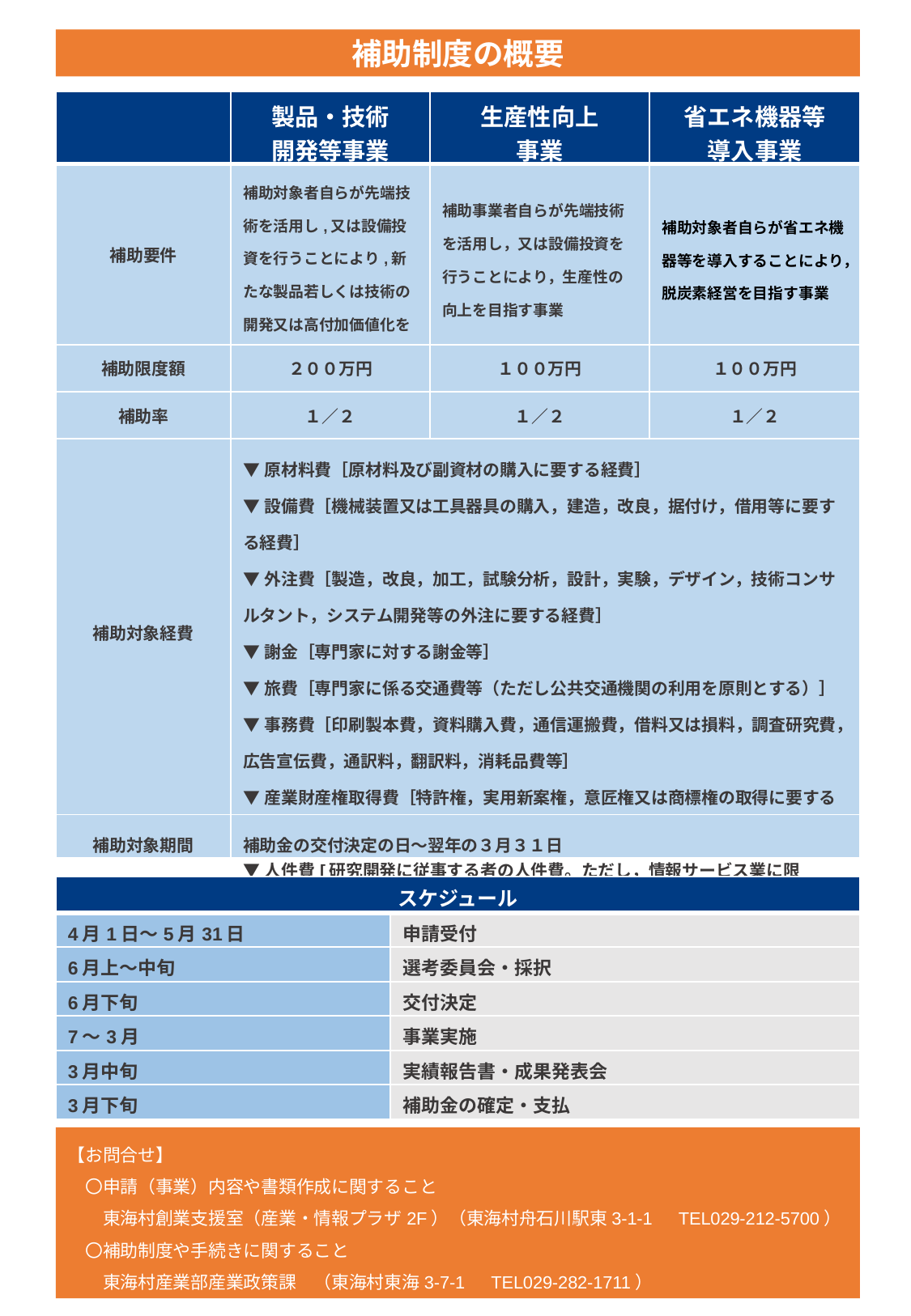

補助制度の概要
|  | 製品・技術 開発等事業 | 生産性向上 事業 | 省エネ機器等 導入事業 |
| --- | --- | --- | --- |
| 補助要件 | 補助対象者自らが先端技術を活用し,又は設備投資を行うことにより,新たな製品若しくは技術の開発又は高付加価値化を目指す事業 | 補助事業者自らが先端技術を活用し，又は設備投資を行うことにより，生産性の向上を目指す事業 | 補助対象者自らが省エネ機器等を導入することにより，脱炭素経営を目指す事業 |
| 補助限度額 | ２００万円 | １００万円 | １００万円 |
| 補助率 | １／２ | １／２ | １／２ |
| 補助対象経費 | ▼原材料費［原材料及び副資材の購入に要する経費］ ▼設備費［機械装置又は工具器具の購入，建造，改良，据付け，借用等に要する経費］ ▼外注費［製造，改良，加工，試験分析，設計，実験，デザイン，技術コンサルタント，システム開発等の外注に要する経費］ ▼謝金［専門家に対する謝金等］ ▼旅費［専門家に係る交通費等（ただし公共交通機関の利用を原則とする）］ ▼事務費［印刷製本費，資料購入費，通信運搬費，借料又は損料，調査研究費，広告宣伝費，通訳料，翻訳料，消耗品費等］ ▼産業財産権取得費［特許権，実用新案権，意匠権又は商標権の取得に要する経費］ ▼人件費[研究開発に従事する者の人件費。ただし，情報サービス業に限る] |  |  |
| 補助対象期間 | 補助金の交付決定の日～翌年の３月３１日 |  |  |
| スケジュール |  |
| --- | --- |
| 4月1日～5月31日 | 申請受付 |
| 6月上～中旬 | 選考委員会・採択 |
| 6月下旬 | 交付決定 |
| 7～3月 | 事業実施 |
| 3月中旬 | 実績報告書・成果発表会 |
| 3月下旬 | 補助金の確定・支払 |
【お問合せ】
　〇申請（事業）内容や書類作成に関すること
　　東海村創業支援室（産業・情報プラザ2F）（東海村舟石川駅東3-1-1　TEL029-212-5700）
　〇補助制度や手続きに関すること
　　東海村産業部産業政策課　（東海村東海3-7-1　TEL029-282-1711）